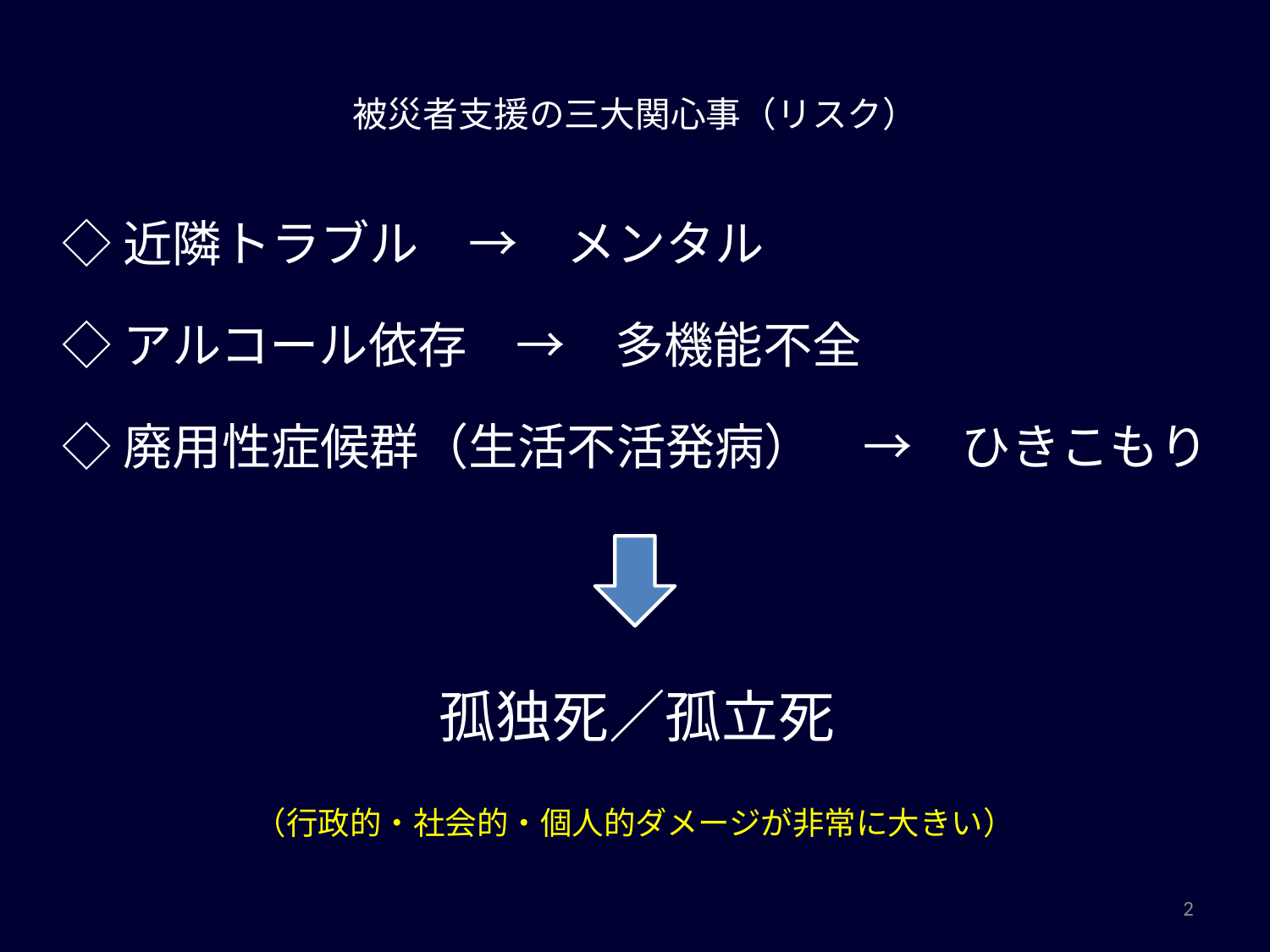

被災者支援の三大関心事（リスク）
◇近隣トラブル　→　メンタル

◇アルコール依存　→　多機能不全

◇廃用性症候群（生活不活発病）　→　ひきこもり

孤独死／孤立死
（行政的・社会的・個人的ダメージが非常に大きい）
2